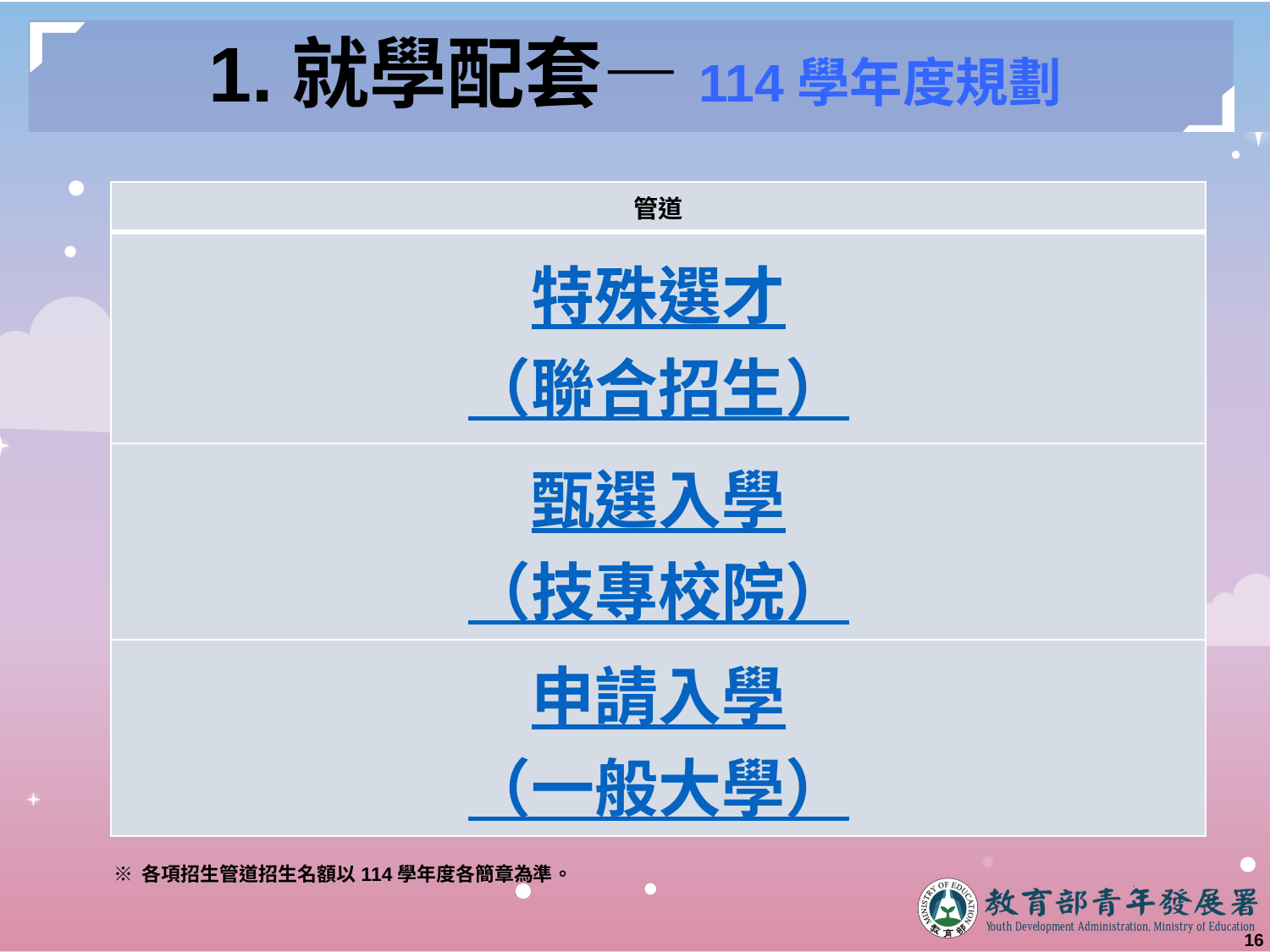

# 1.就學配套—114學年度規劃
| 管道 |
| --- |
| 特殊選才 （聯合招生） |
| 甄選入學 （技專校院） |
| 申請入學 （一般大學） |
※ 各項招生管道招生名額以114學年度各簡章為準。
16